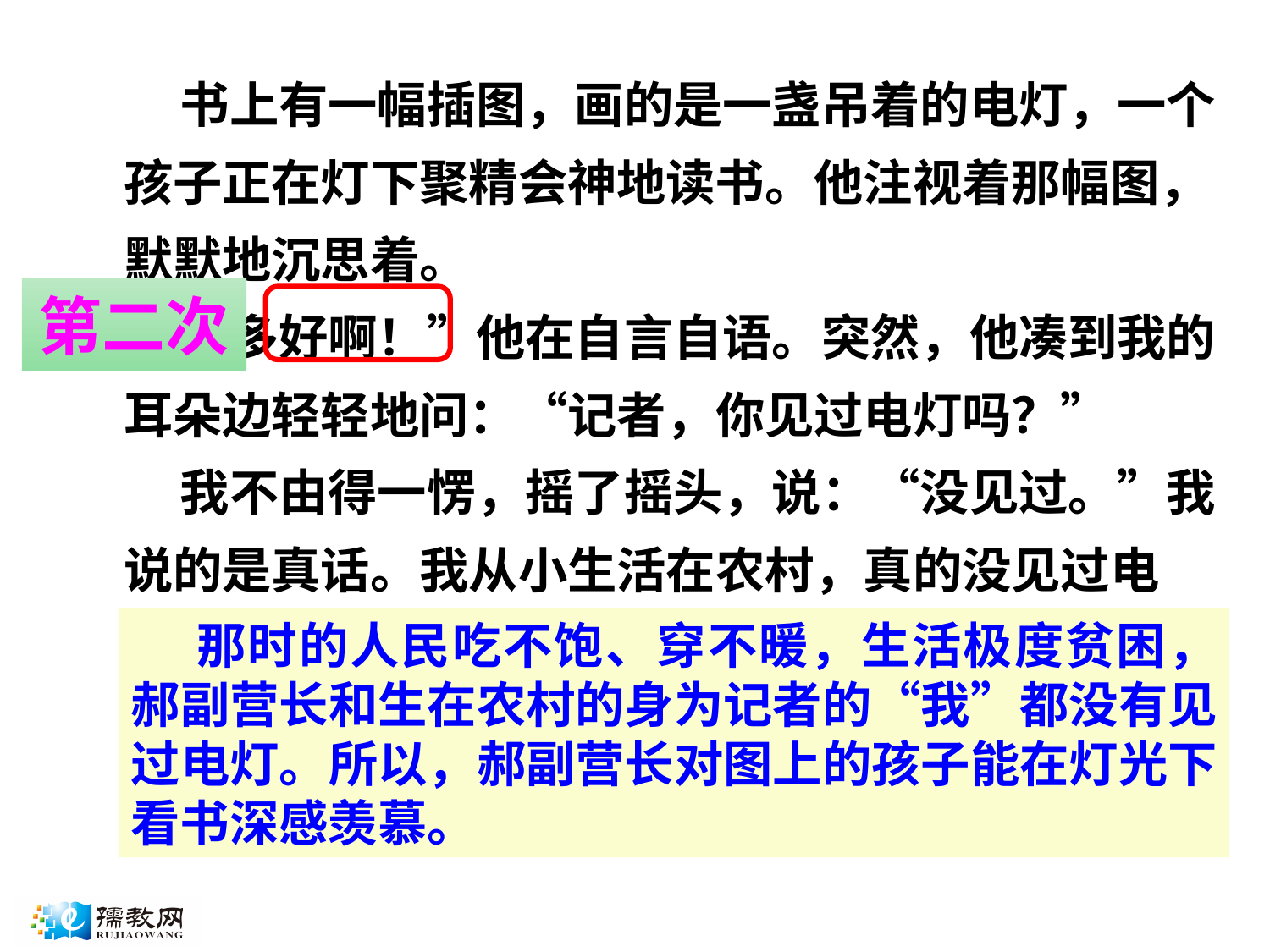

书上有一幅插图，画的是一盏吊着的电灯，一个孩子正在灯下聚精会神地读书。他注视着那幅图，默默地沉思着。
    “多好啊！”他在自言自语。突然，他凑到我的耳朵边轻轻地问：“记者，你见过电灯吗？”
    我不由得一愣，摇了摇头，说：“没见过。”我说的是真话。我从小生活在农村，真的没见过电灯。
第二次

    那时的人民吃不饱、穿不暖，生活极度贫困，郝副营长和生在农村的身为记者的“我”都没有见过电灯。所以，郝副营长对图上的孩子能在灯光下看书深感羡慕。